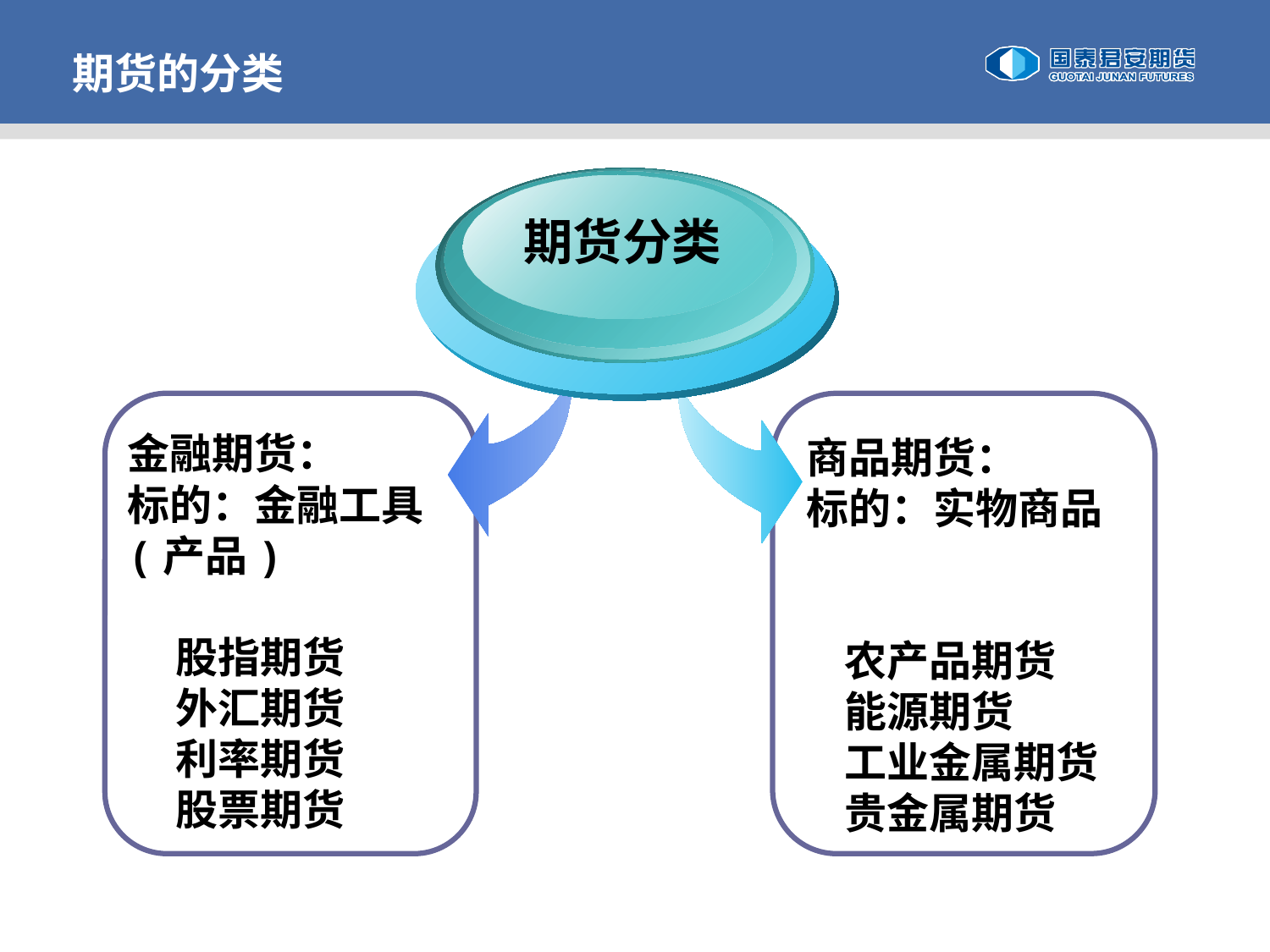

期货的分类

期货分类

金融期货：
标的：金融工具(产品)

    股指期货
    外汇期货
    利率期货
    股票期货

商品期货：
标的：实物商品

   农产品期货
   能源期货
   工业金属期货
   贵金属期货